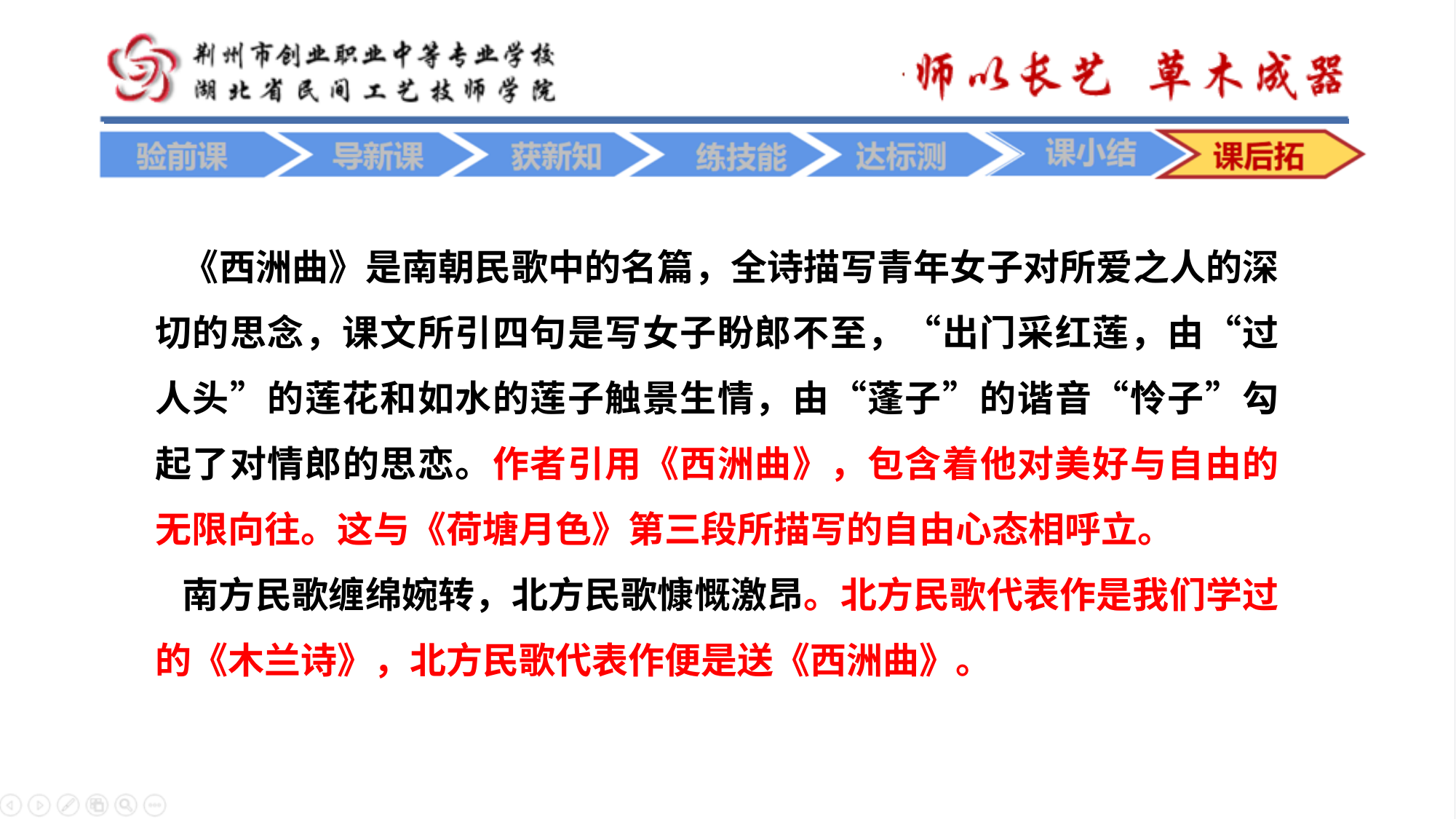

#
《西洲曲》是南朝民歌中的名篇，全诗描写青年女子对所爱之人的深切的思念，课文所引四句是写女子盼郎不至，“出门采红莲，由“过人头”的莲花和如水的莲子触景生情，由“蓬子”的谐音“怜子”勾起了对情郎的思恋。作者引用《西洲曲》，包含着他对美好与自由的无限向往。这与《荷塘月色》第三段所描写的自由心态相呼立。
南方民歌缠绵婉转，北方民歌慷慨激昂。北方民歌代表作是我们学过的《木兰诗》，北方民歌代表作便是送《西洲曲》。